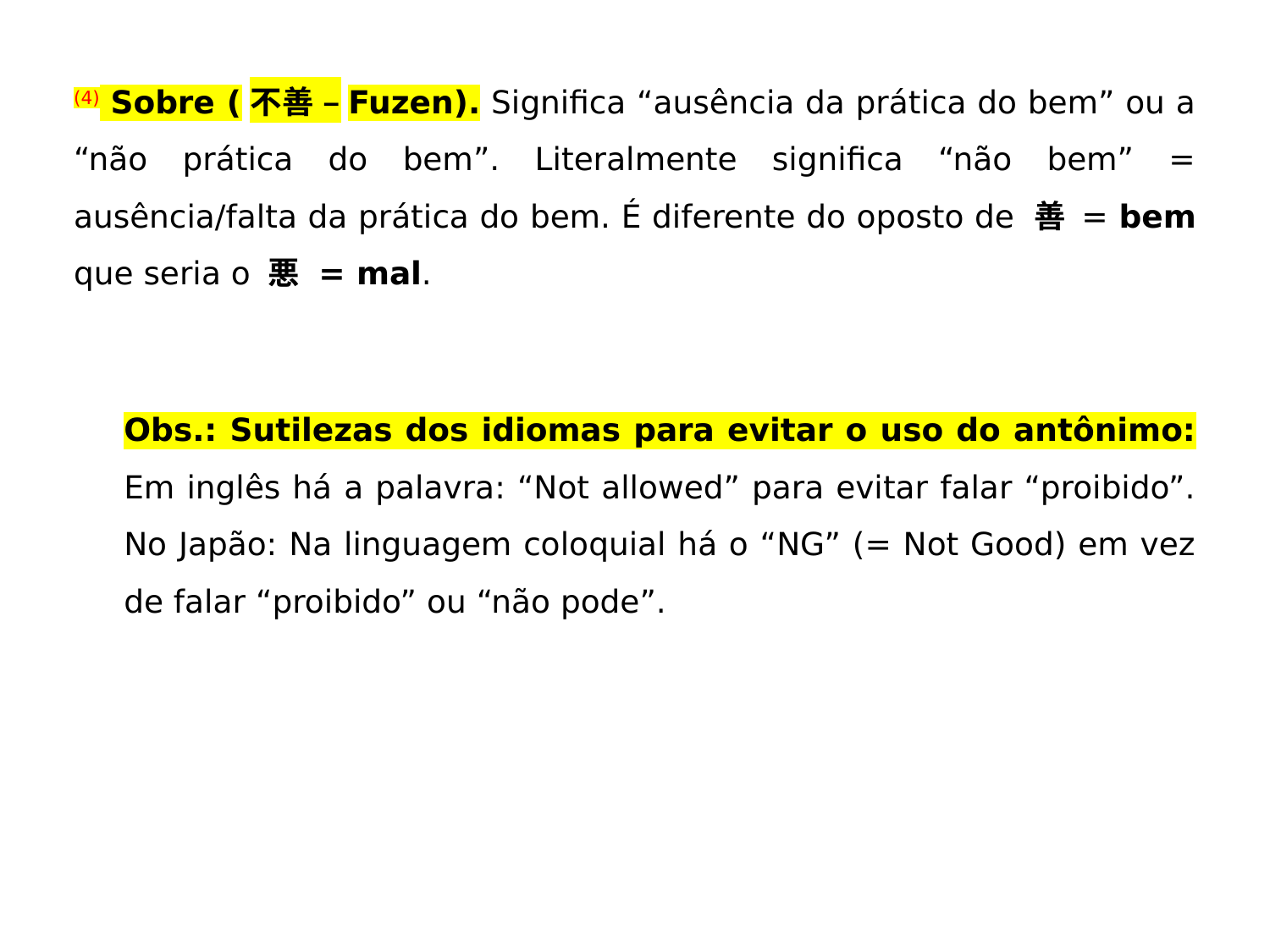

(4) Sobre (不善 –Fuzen). Significa “ausência da prática do bem” ou a “não prática do bem”. Literalmente significa “não bem” = ausência/falta da prática do bem. É diferente do oposto de 善 = bem que seria o 悪 = mal.

Obs.: Sutilezas dos idiomas para evitar o uso do antônimo: Em inglês há a palavra: “Not allowed” para evitar falar “proibido”. No Japão: Na linguagem coloquial há o “NG” (= Not Good) em vez de falar “proibido” ou “não pode”.